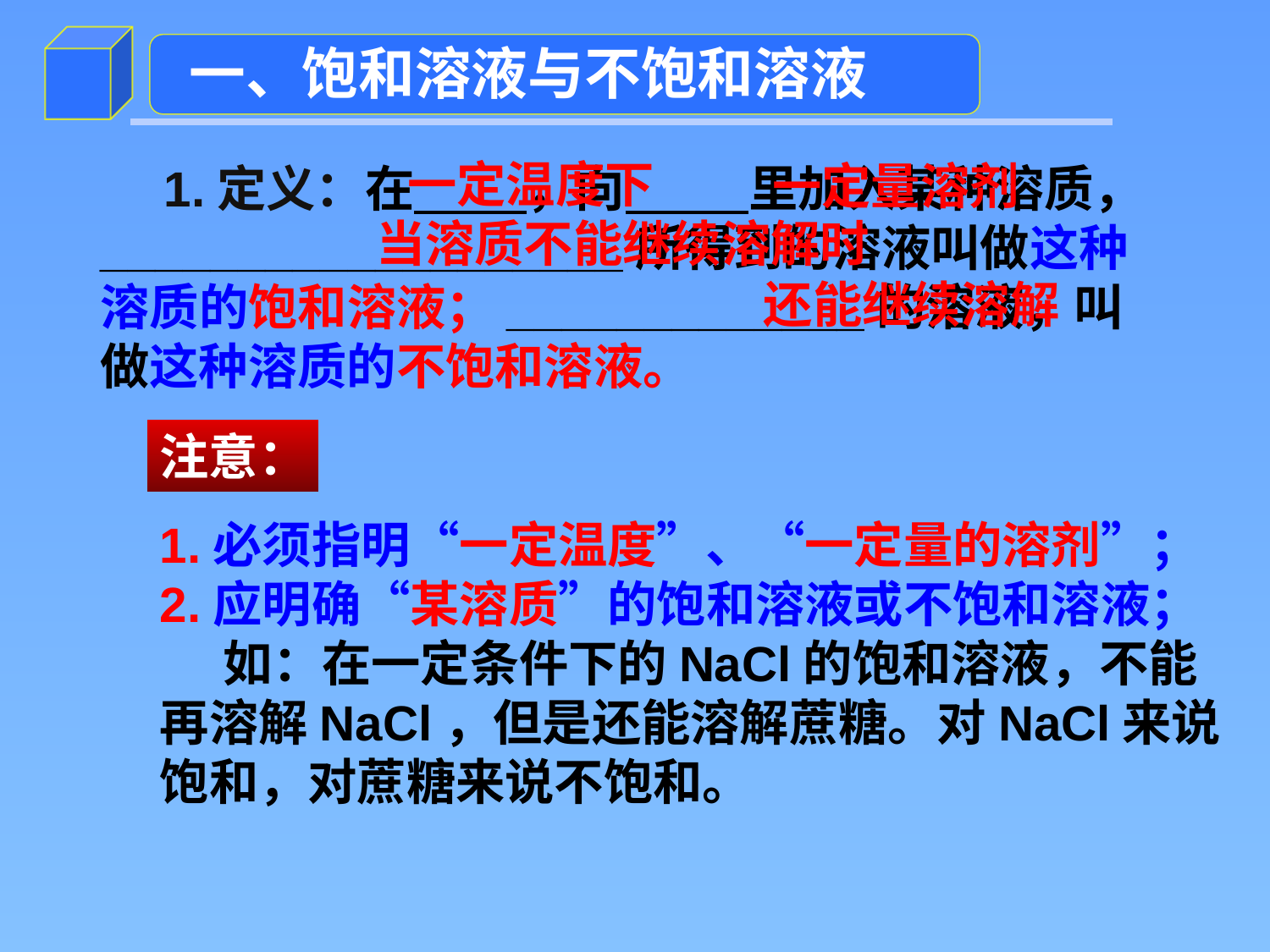

一、饱和溶液与不饱和溶液
一定温度下
一定量溶剂
1.定义：在          ，向           里加入某种溶质，___________________所得到的溶液叫做这种溶质的饱和溶液；_____________的溶液，叫做这种溶质的不饱和溶液。
当溶质不能继续溶解时
还能继续溶解
注意：
1.必须指明“一定温度”、“一定量的溶剂”；
2.应明确“某溶质”的饱和溶液或不饱和溶液；
如：在一定条件下的NaCl的饱和溶液，不能再溶解NaCl，但是还能溶解蔗糖。对NaCl来说饱和，对蔗糖来说不饱和。